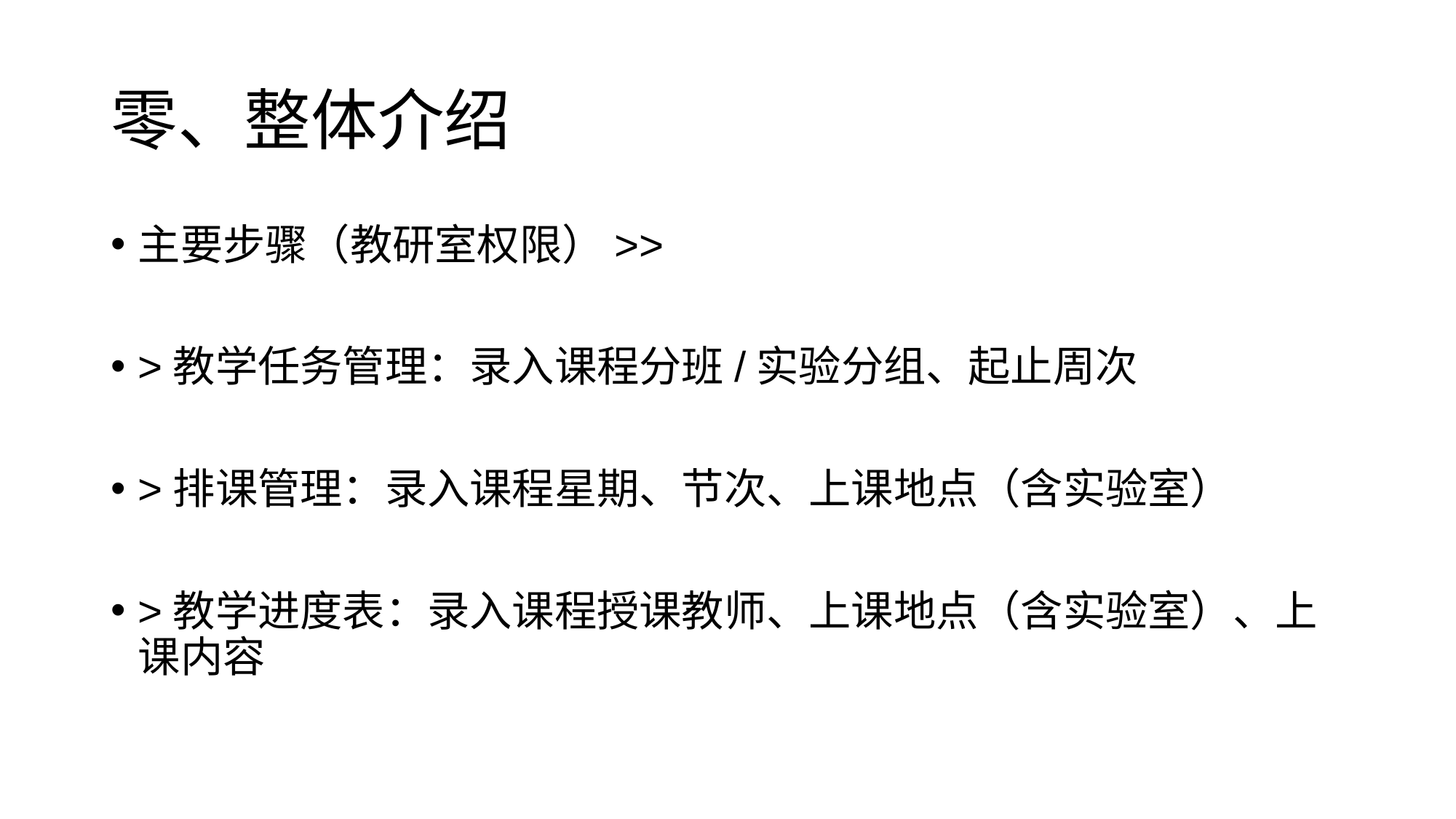

# 零、整体介绍
主要步骤（教研室权限）>>

>教学任务管理：录入课程分班/实验分组、起止周次

>排课管理：录入课程星期、节次、上课地点（含实验室）

>教学进度表：录入课程授课教师、上课地点（含实验室）、上课内容